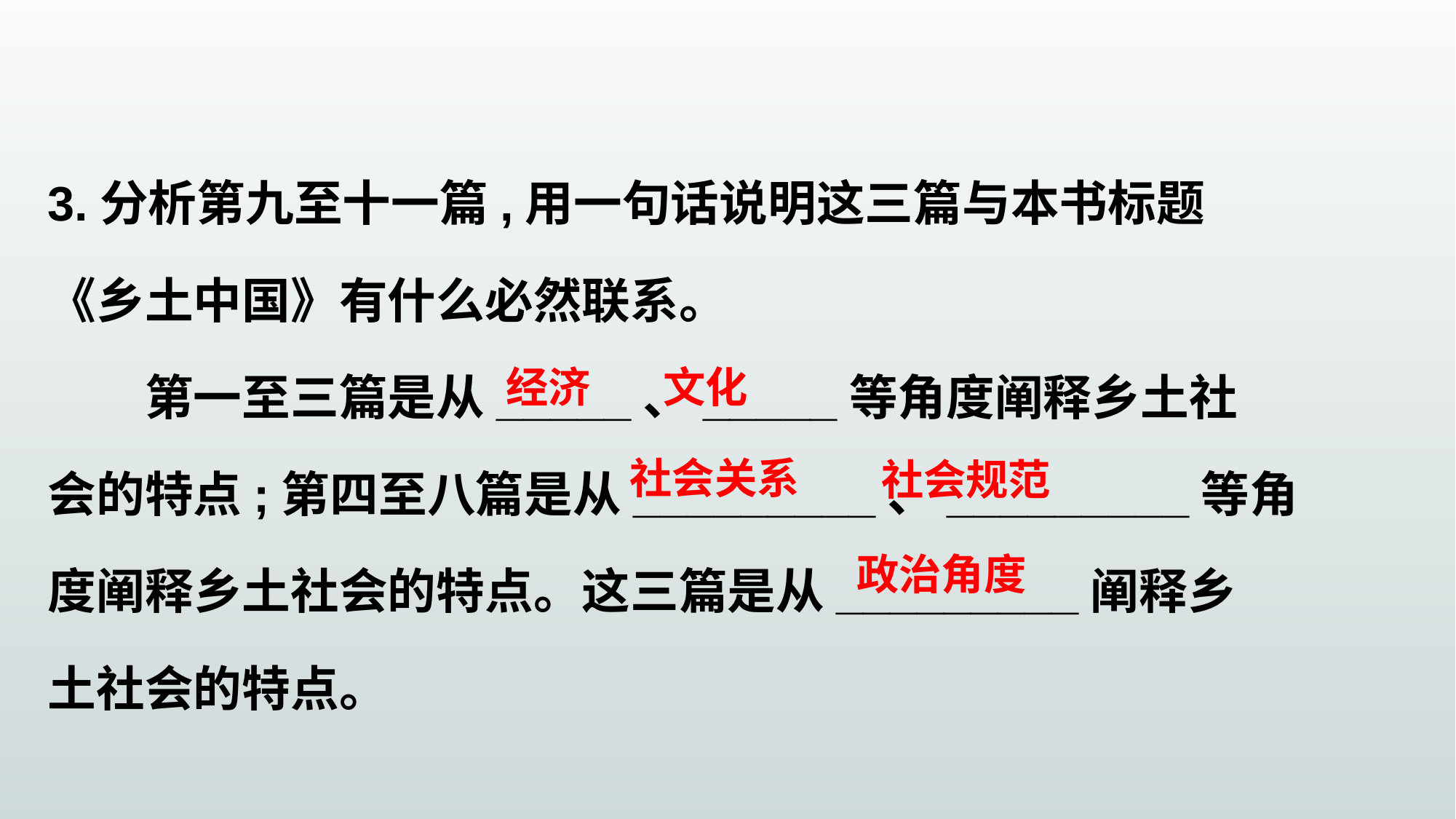

3.分析第九至十一篇,用一句话说明这三篇与本书标题
《乡土中国》有什么必然联系。
　　第一至三篇是从_____、_____等角度阐释乡土社
会的特点;第四至八篇是从_________、_________等角
度阐释乡土社会的特点。这三篇是从_________阐释乡
土社会的特点。
经济
文化
社会关系
社会规范
政治角度